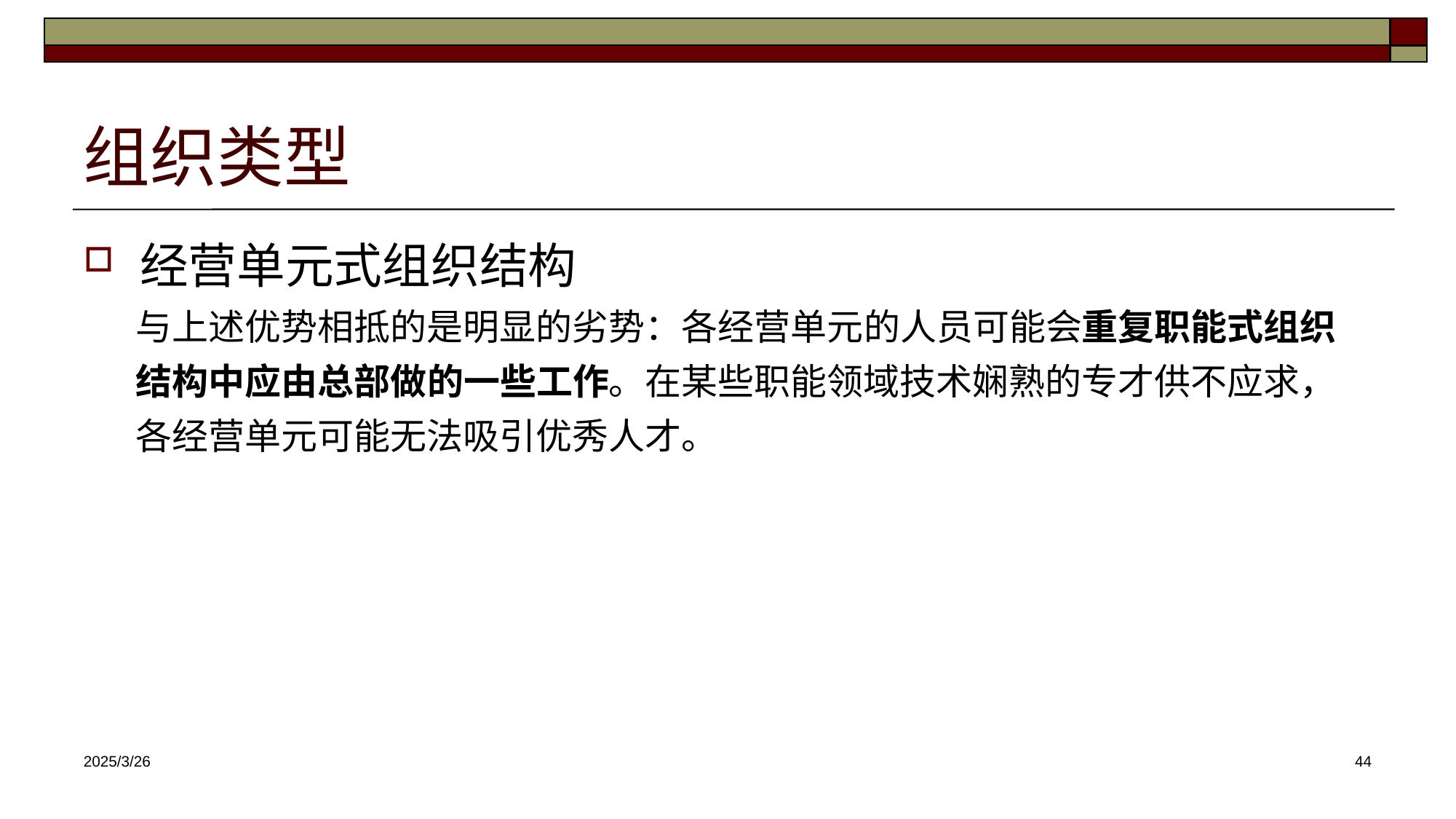

# 组织类型
经营单元式组织结构
与上述优势相抵的是明显的劣势：各经营单元的人员可能会重复职能式组织结构中应由总部做的一些工作。在某些职能领域技术娴熟的专才供不应求，各经营单元可能无法吸引优秀人才。
2025/3/26
44